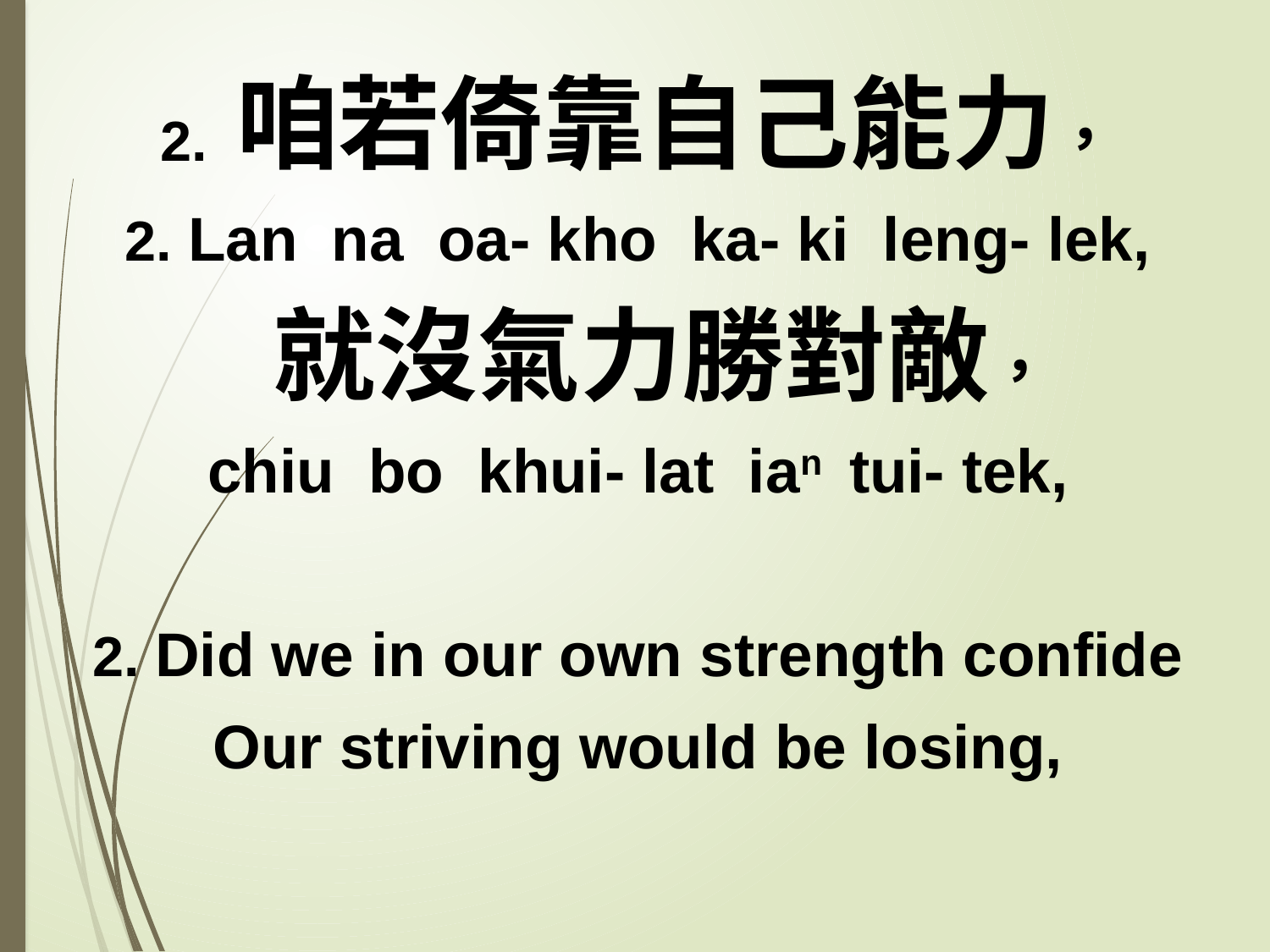

2. 咱若倚靠自己能力，
2. Lan  na  oa- kho  ka- ki  leng- lek,
 就沒氣力勝對敵，
chiu  bo  khui- lat  ian  tui- tek,

2. Did we in our own strength confide
Our striving would be losing,